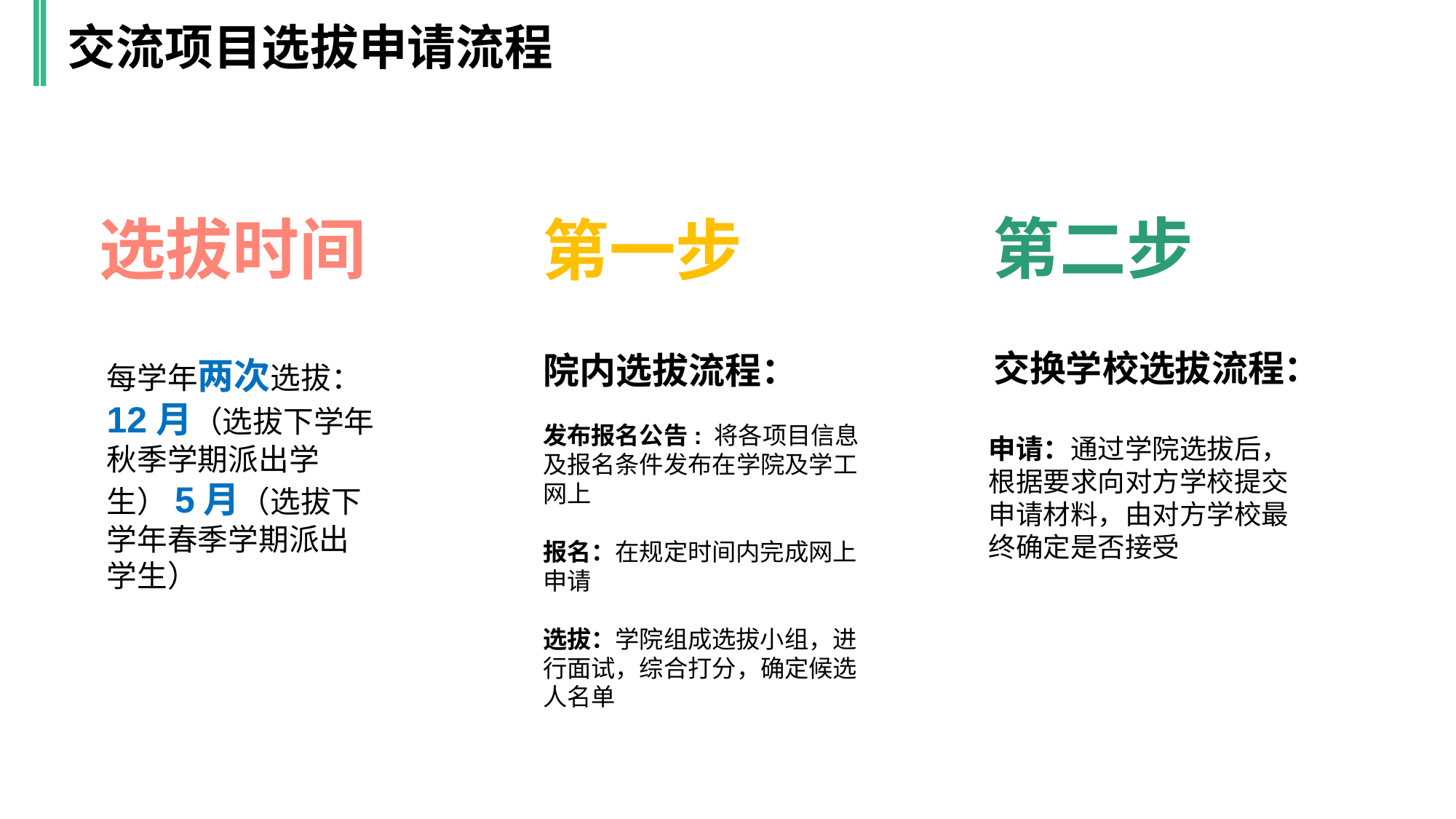

交流项目选拔申请流程

交换学校选拔流程：
申请：通过学院选拔后，根据要求向对方学校提交申请材料，由对方学校最终确定是否接受

院内选拔流程：

发布报名公告: 将各项目信息及报名条件发布在学院及学工网上

报名：在规定时间内完成网上申请

选拔：学院组成选拔小组，进行面试，综合打分，确定候选人名单

第二步
选拔时间
第一步

每学年两次选拔：
12月（选拔下学年秋季学期派出学生）5月（选拔下学年春季学期派出学生）